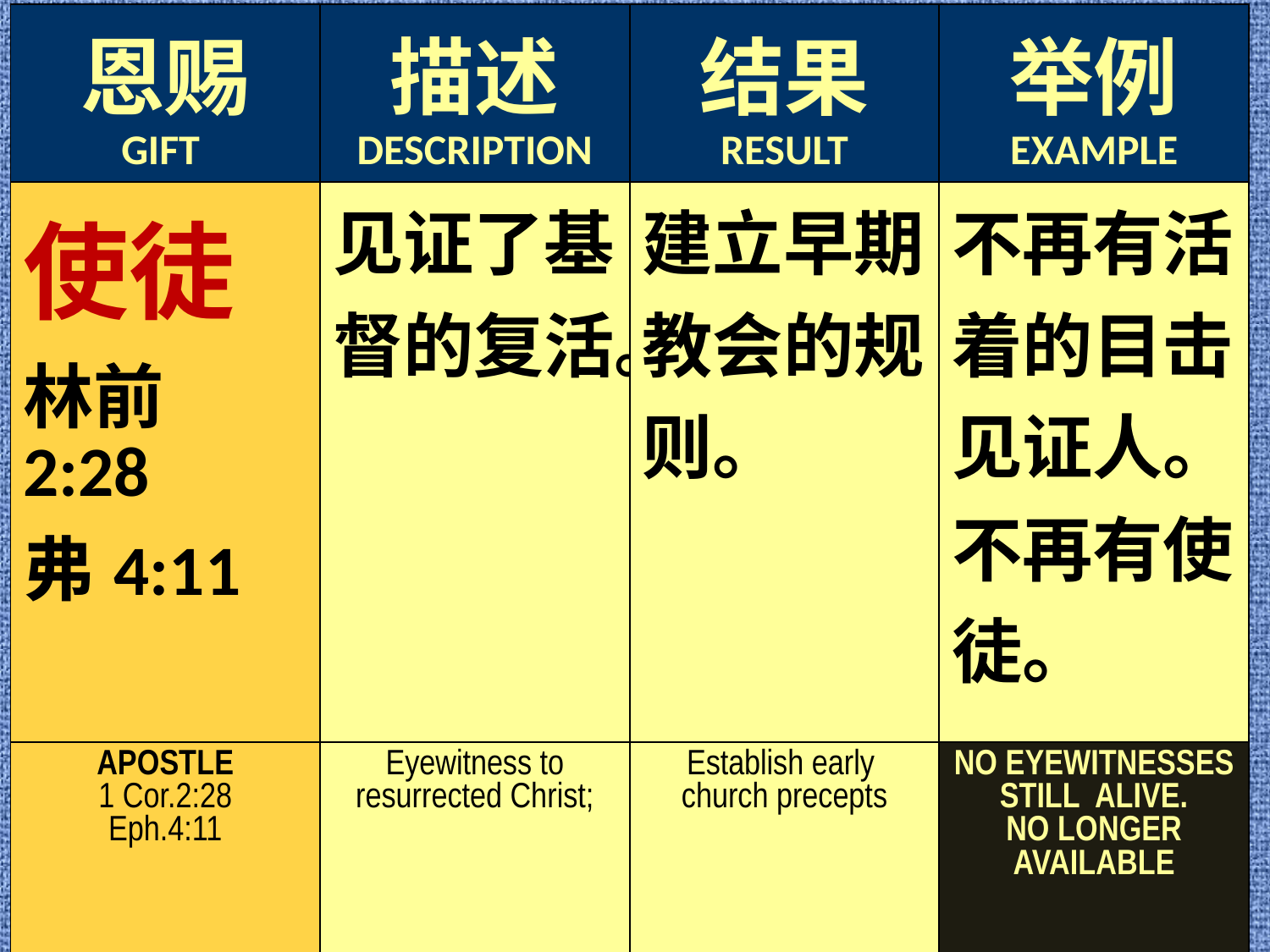

| 恩赐 GIFT | 描述 DESCRIPTION | 结果 RESULT | 举例 EXAMPLE |
| --- | --- | --- | --- |
| 使徒 林前2:28 弗4:11 | 见证了基督的复活。 | 建立早期教会的规则。 | 不再有活着的目击见证人。 不再有使徒。 |
| APOSTLE 1 Cor.2:28 Eph.4:11 | Eyewitness to resurrected Christ; | Establish early church precepts | NO EYEWITNESSES STILL ALIVE. NO LONGER AVAILABLE |